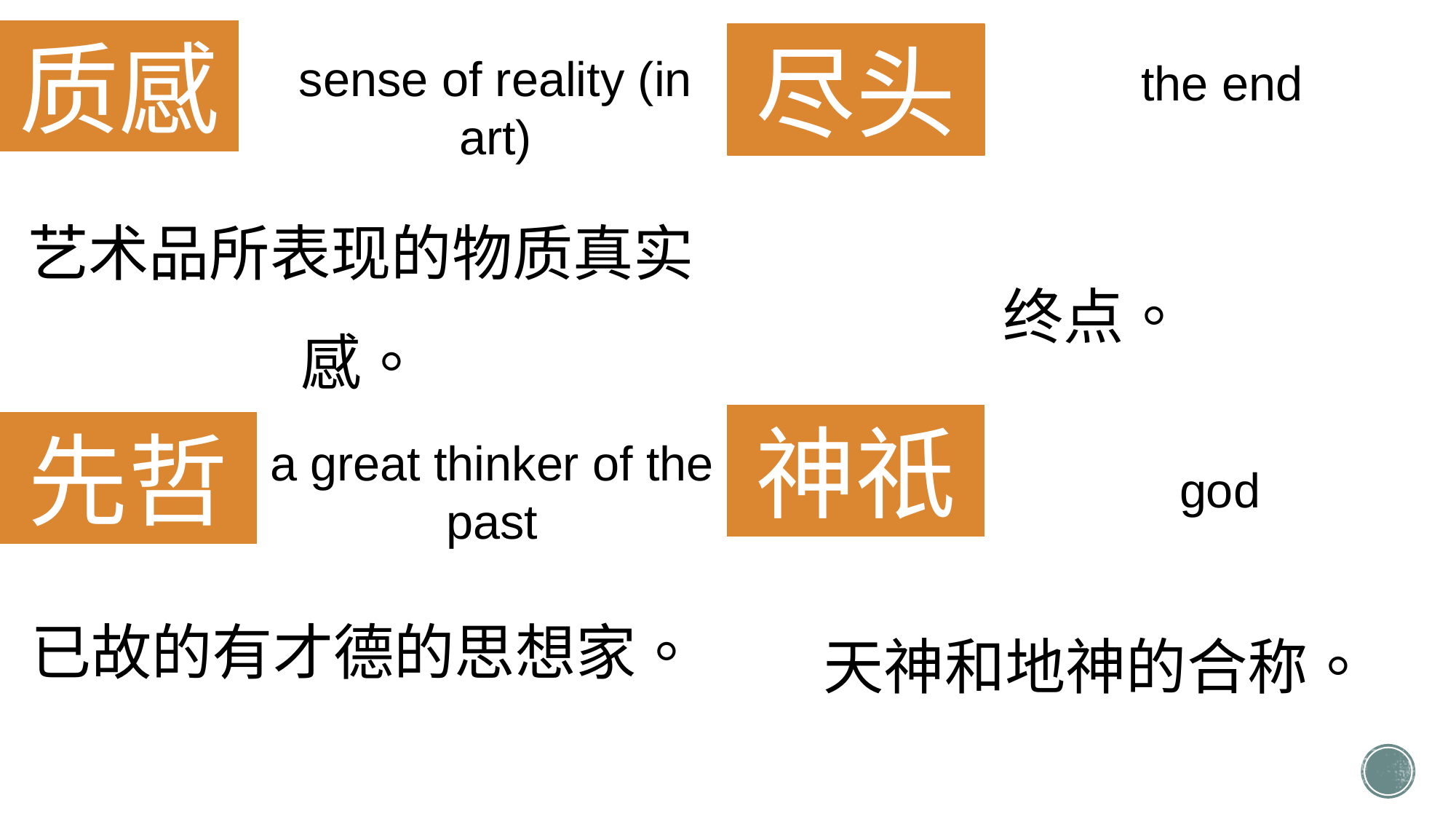

质感
尽头
sense of reality (in art)
the end
艺术品所表现的物质真实感。
终点。
神祇
先哲
a great thinker of the past
god
已故的有才德的思想家。
天神和地神的合称。